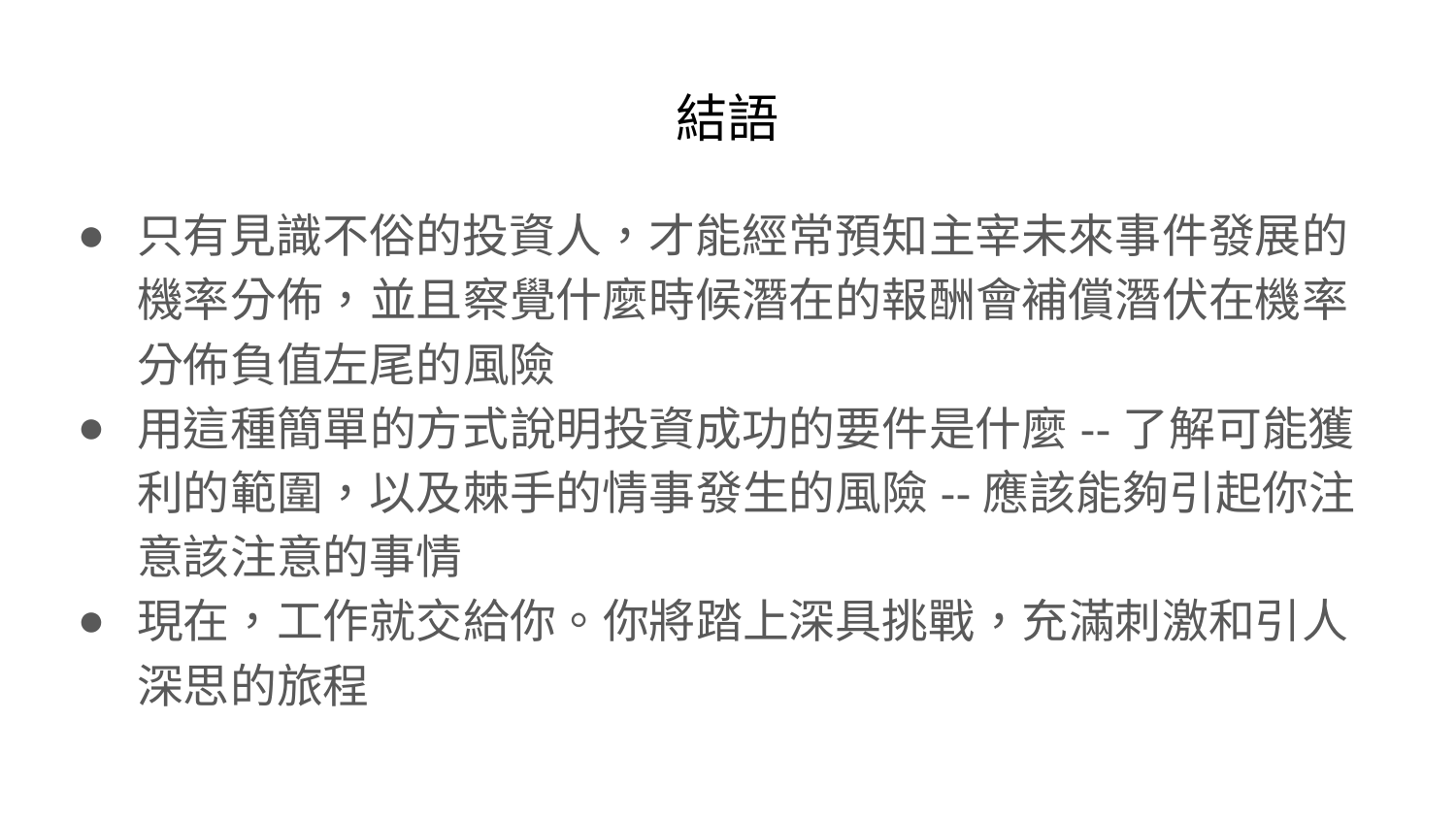

# 結語
只有見識不俗的投資人，才能經常預知主宰未來事件發展的機率分佈，並且察覺什麼時候潛在的報酬會補償潛伏在機率分佈負值左尾的風險
用這種簡單的方式說明投資成功的要件是什麼--了解可能獲利的範圍，以及棘手的情事發生的風險--應該能夠引起你注意該注意的事情
現在，工作就交給你。你將踏上深具挑戰，充滿刺激和引人深思的旅程